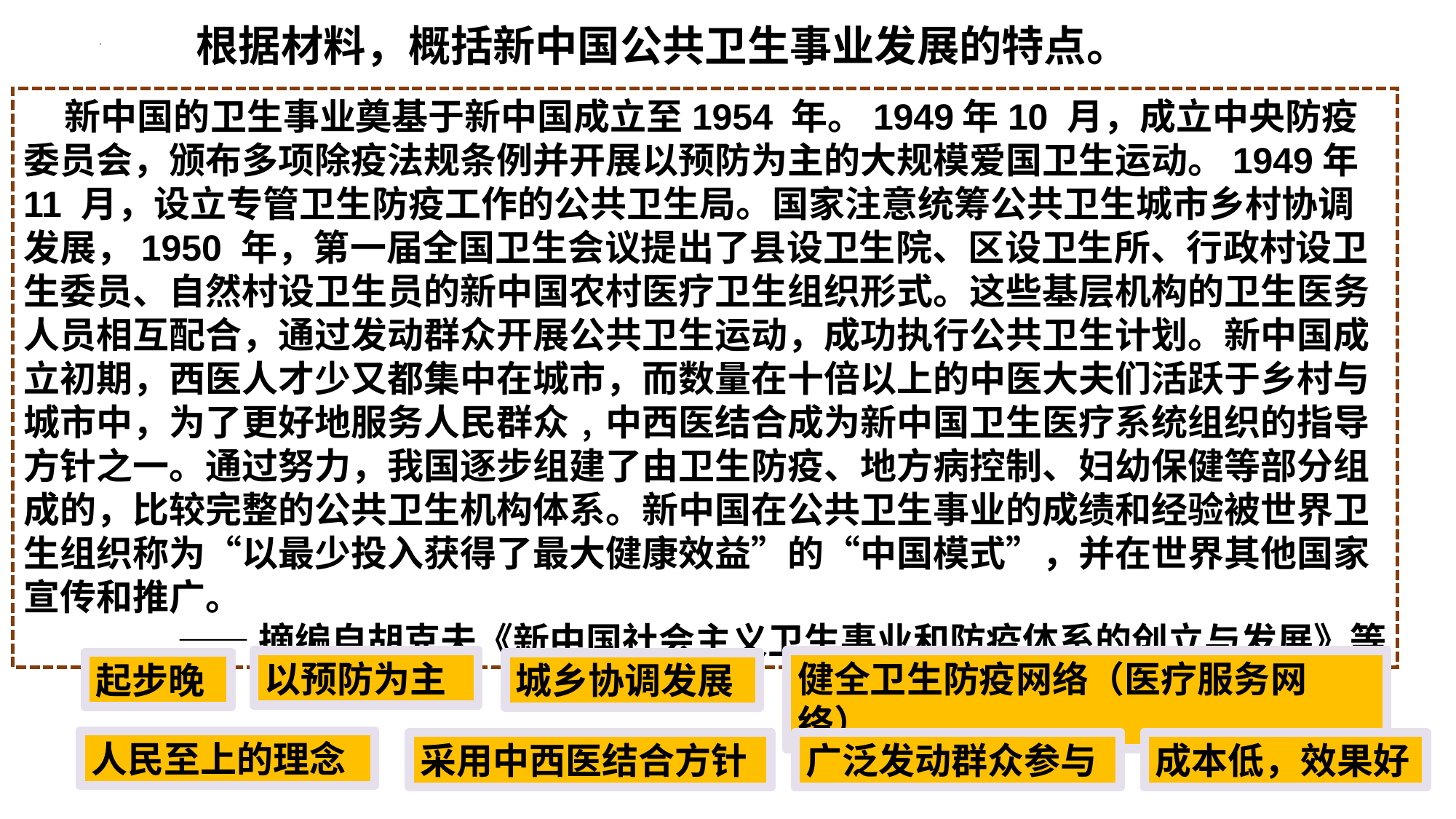

根据材料，概括新中国公共卫生事业发展的特点。
    新中国的卫生事业奠基于新中国成立至1954 年。1949年10 月，成立中央防疫委员会，颁布多项除疫法规条例并开展以预防为主的大规模爱国卫生运动。1949年11 月，设立专管卫生防疫工作的公共卫生局。国家注意统筹公共卫生城市乡村协调发展，1950 年，第一届全国卫生会议提出了县设卫生院、区设卫生所、行政村设卫生委员、自然村设卫生员的新中国农村医疗卫生组织形式。这些基层机构的卫生医务人员相互配合，通过发动群众开展公共卫生运动，成功执行公共卫生计划。新中国成立初期，西医人才少又都集中在城市，而数量在十倍以上的中医大夫们活跃于乡村与城市中，为了更好地服务人民群众﹐中西医结合成为新中国卫生医疗系统组织的指导方针之一。通过努力，我国逐步组建了由卫生防疫、地方病控制、妇幼保健等部分组成的，比较完整的公共卫生机构体系。新中国在公共卫生事业的成绩和经验被世界卫生组织称为“以最少投入获得了最大健康效益”的“中国模式”，并在世界其他国家宣传和推广。
——摘编自胡克夫《新中国社会主义卫生事业和防疫体系的创立与发展》等
以预防为主
健全卫生防疫网络（医疗服务网络）
起步晚
城乡协调发展
人民至上的理念
采用中西医结合方针
广泛发动群众参与
成本低，效果好